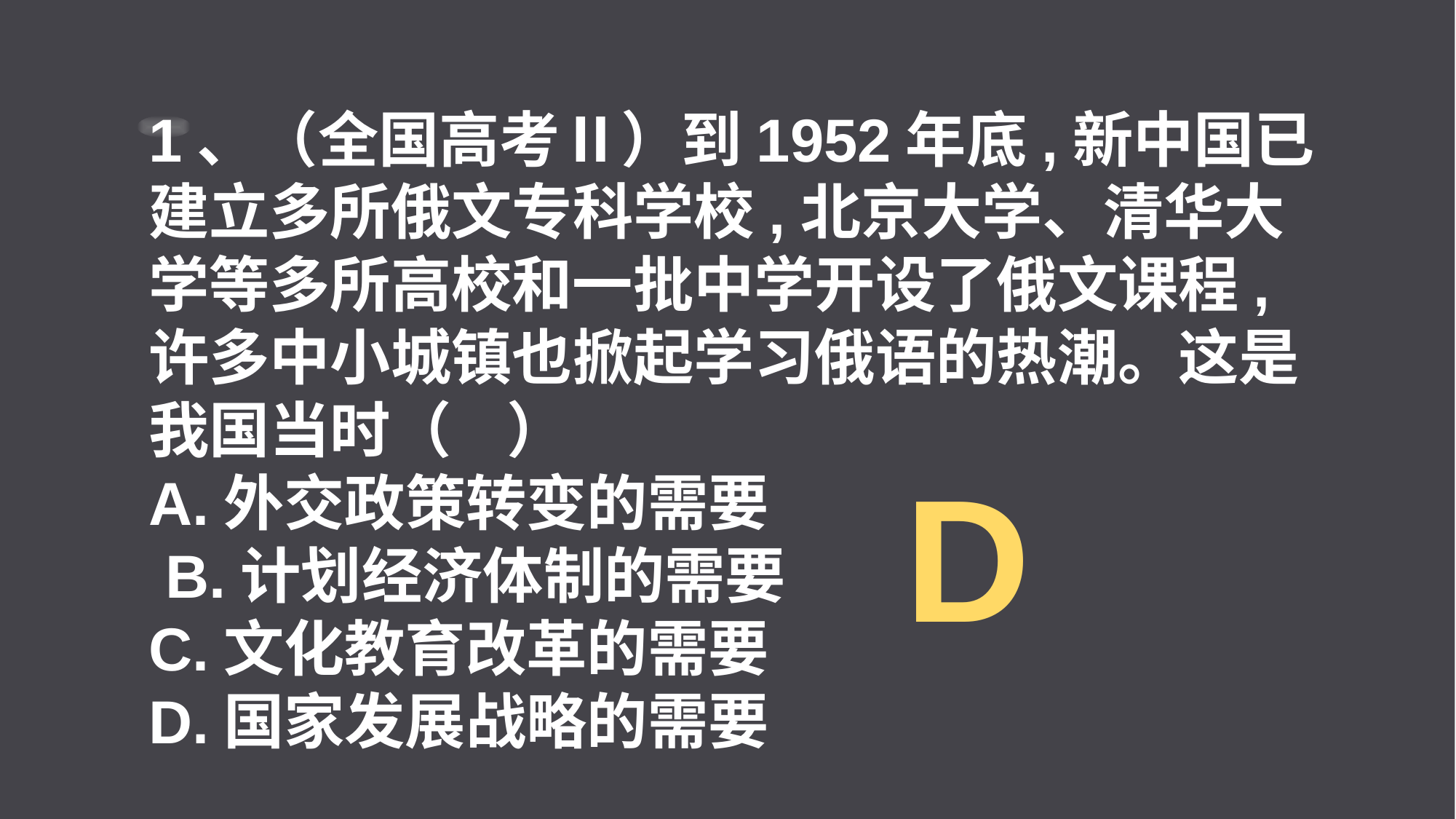

1、（全国高考Ⅱ）到1952年底,新中国已建立多所俄文专科学校,北京大学、清华大学等多所高校和一批中学开设了俄文课程,许多中小城镇也掀起学习俄语的热潮。这是我国当时（    ）
A.外交政策转变的需要
 B.计划经济体制的需要
C.文化教育改革的需要
D.国家发展战略的需要
D